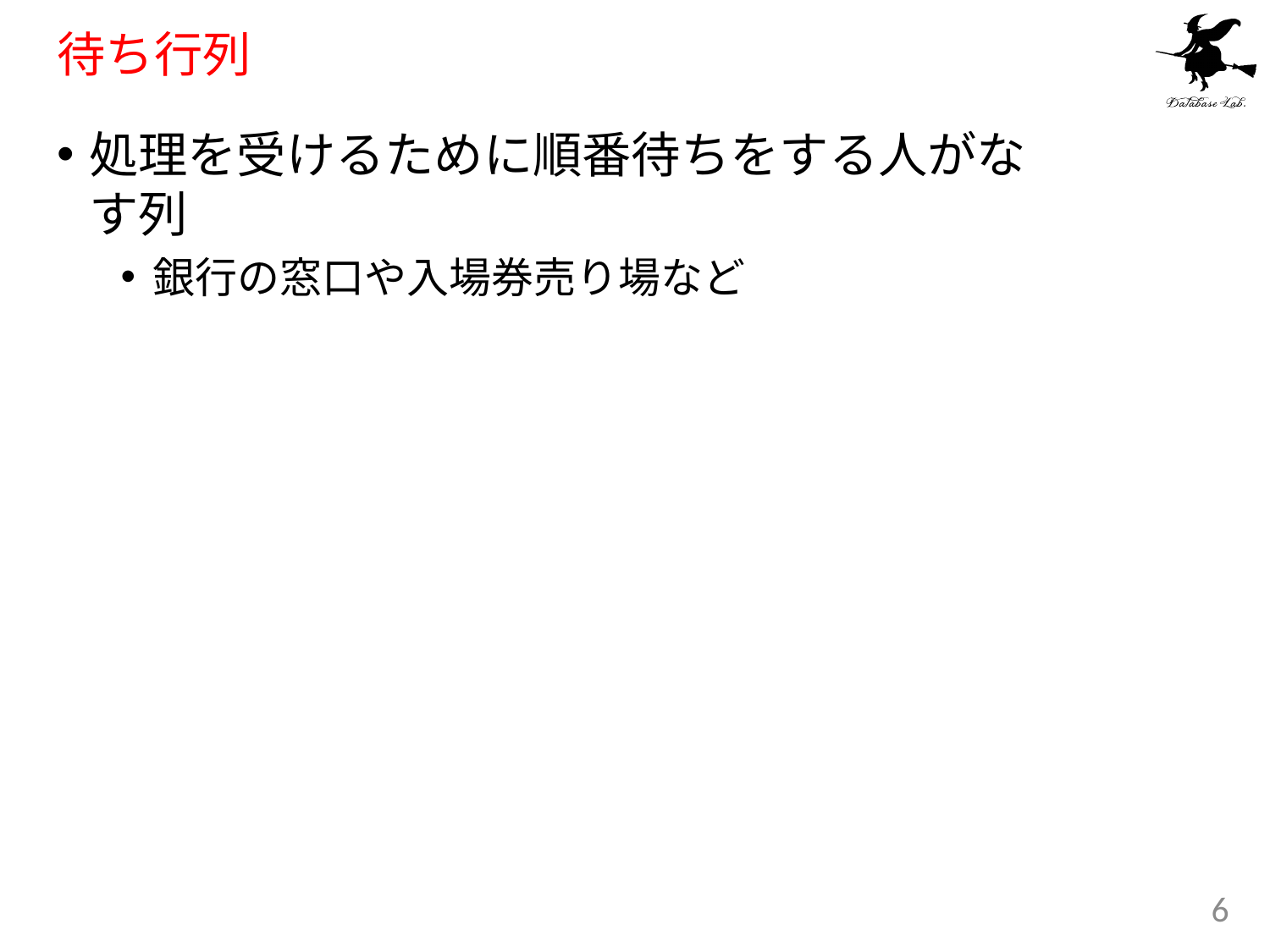

# 待ち行列
処理を受けるために順番待ちをする人がなす列
銀行の窓口や入場券売り場など
6